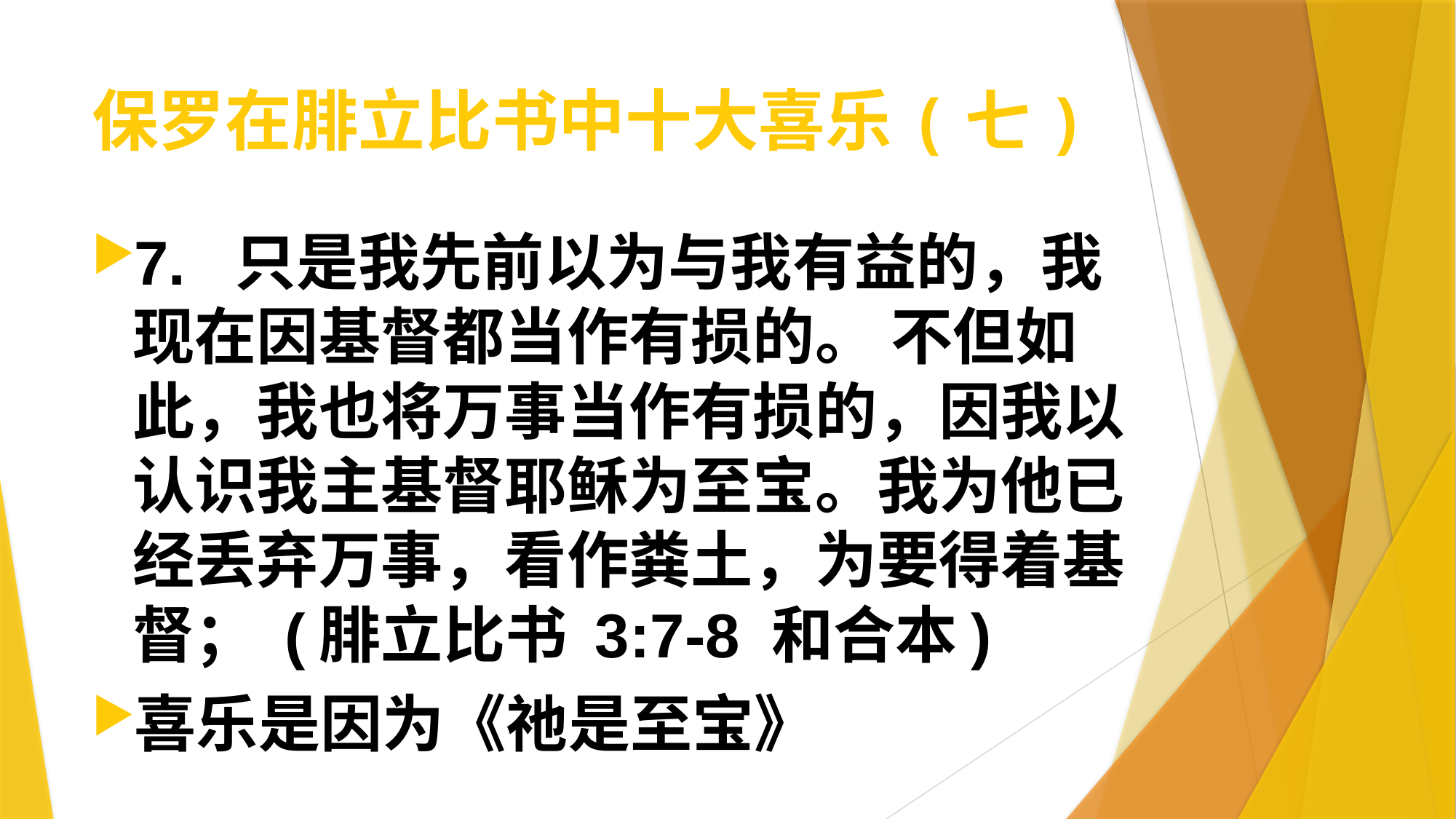

# 保罗在腓立比书中十大喜乐(七)
7.	只是我先前以为与我有益的，我现在因基督都当作有损的。 不但如此，我也将万事当作有损的，因我以认识我主基督耶稣为至宝。我为他已经丢弃万事，看作粪土，为要得着基督； (腓立比书 3:7-8 和合本)
喜乐是因为《祂是至宝》